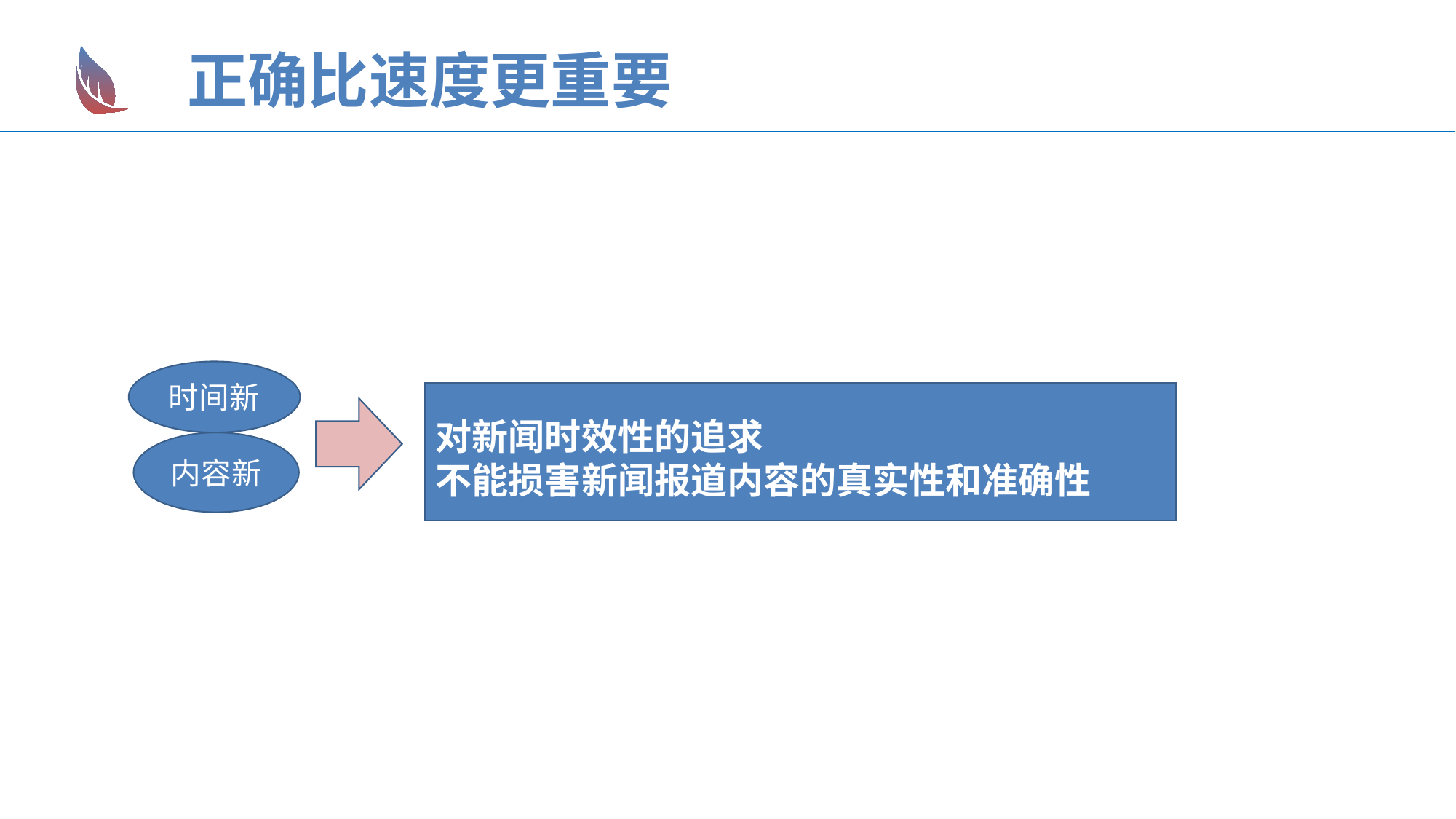

正确比速度更重要

时间新

对新闻时效性的追求
不能损害新闻报道内容的真实性和准确性

内容新